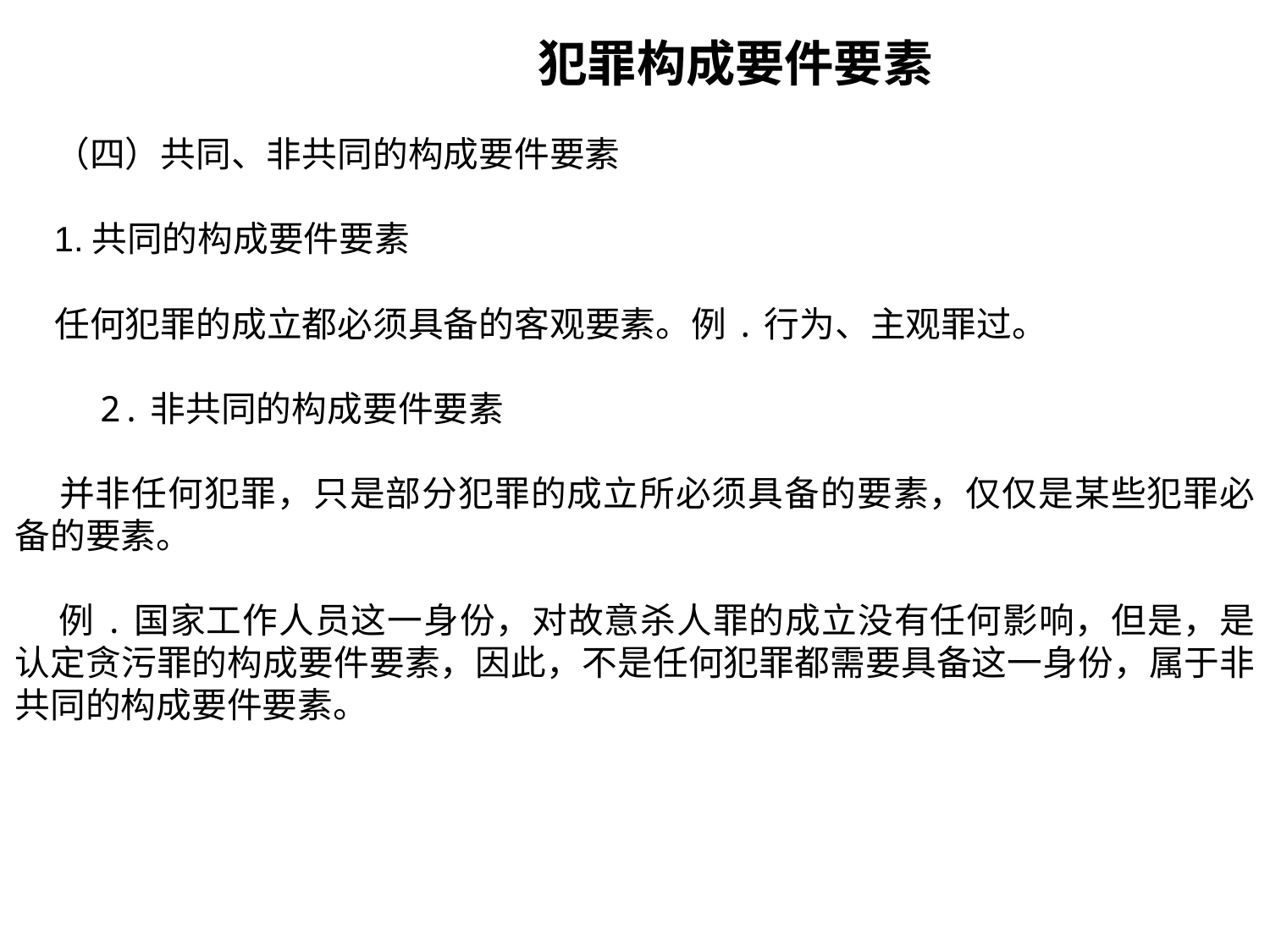

犯罪构成要件要素
    （四）共同、非共同的构成要件要素

    1.共同的构成要件要素

    任何犯罪的成立都必须具备的客观要素。例.行为、主观罪过。

    2.非共同的构成要件要素

    并非任何犯罪，只是部分犯罪的成立所必须具备的要素，仅仅是某些犯罪必备的要素。

    例.国家工作人员这一身份，对故意杀人罪的成立没有任何影响，但是，是认定贪污罪的构成要件要素，因此，不是任何犯罪都需要具备这一身份，属于非共同的构成要件要素。